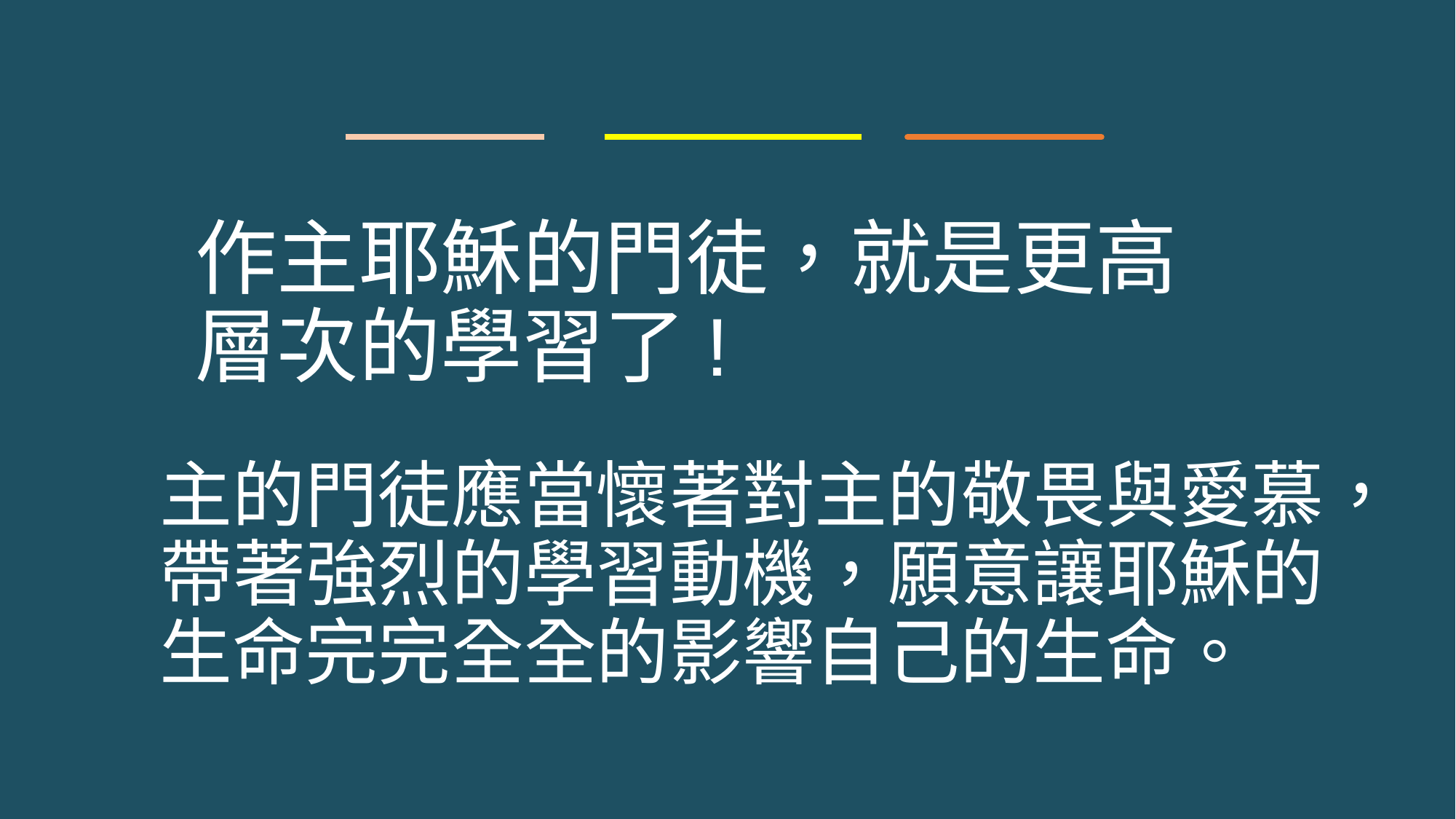

作主耶穌的門徒，就是更高層次的學習了!

主的門徒應當懷著對主的敬畏與愛慕，帶著強烈的學習動機，願意讓耶穌的生命完完全全的影響自己的生命。